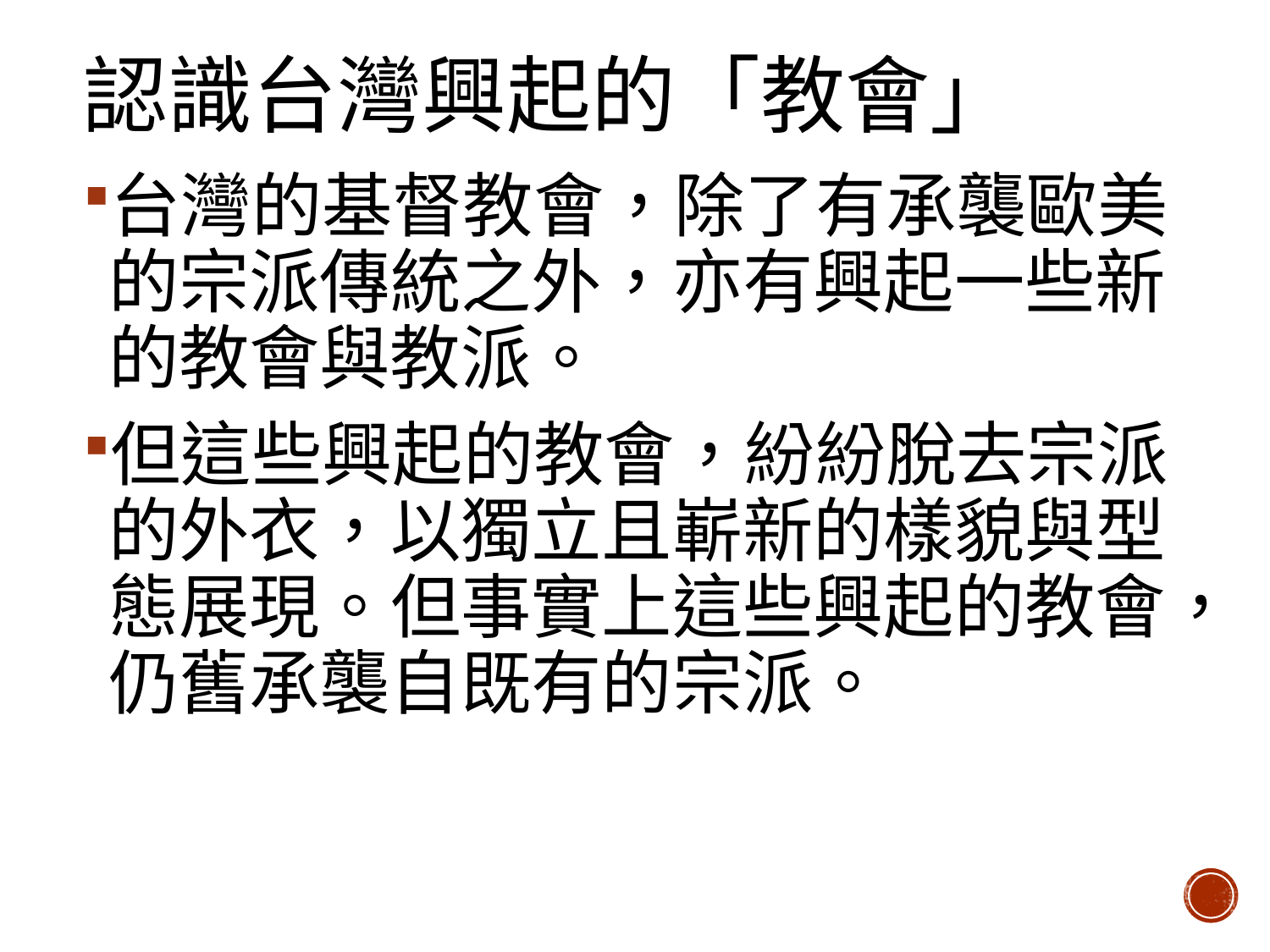

# 認識台灣興起的「教會」
台灣的基督教會，除了有承襲歐美的宗派傳統之外，亦有興起一些新的教會與教派。
但這些興起的教會，紛紛脫去宗派的外衣，以獨立且嶄新的樣貌與型態展現。但事實上這些興起的教會，仍舊承襲自既有的宗派。